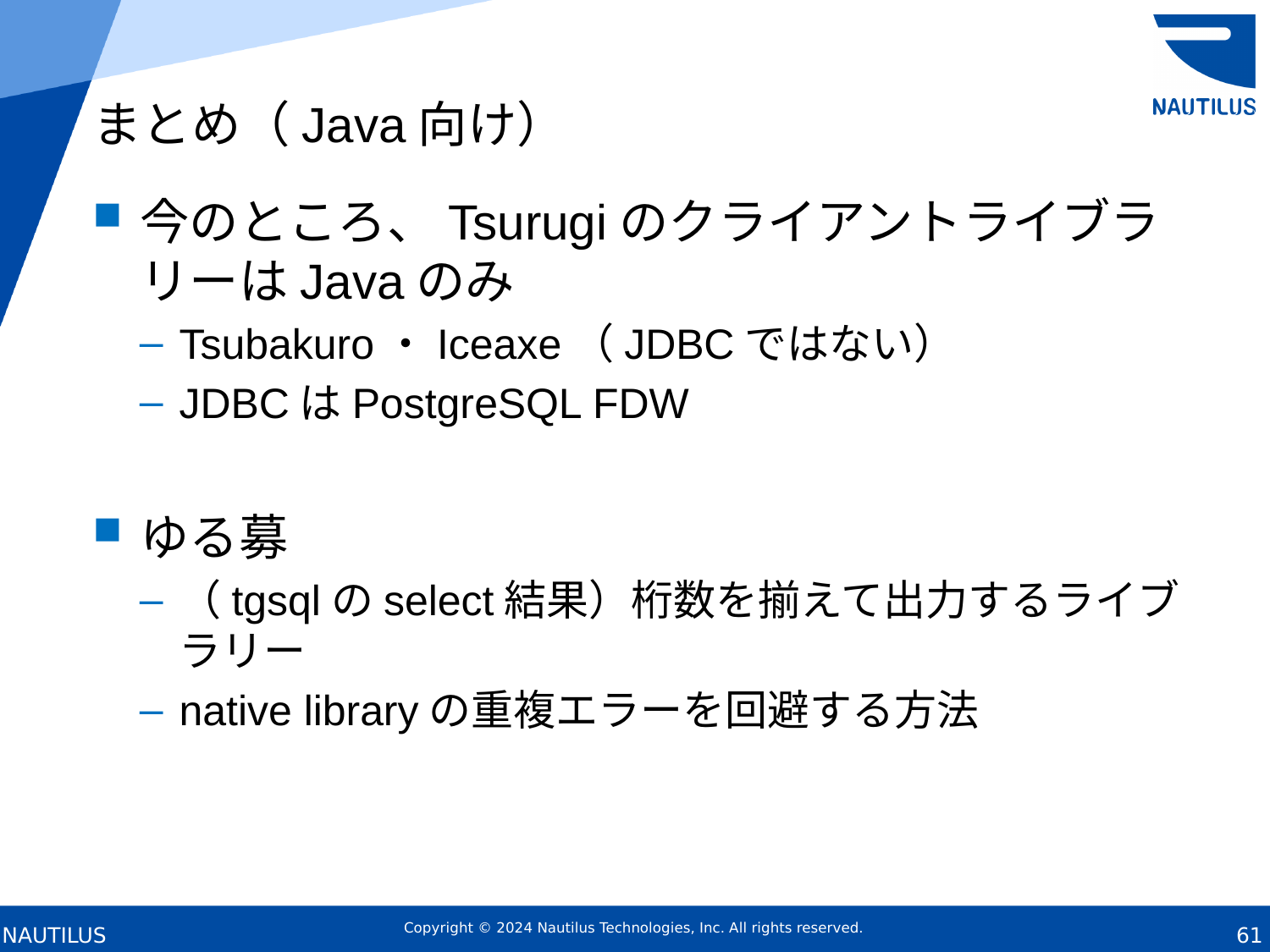

# まとめ（Java向け）
今のところ、TsurugiのクライアントライブラリーはJavaのみ
Tsubakuro・Iceaxe（JDBCではない）
JDBCはPostgreSQL FDW

ゆる募
（tgsqlのselect結果）桁数を揃えて出力するライブラリー
native libraryの重複エラーを回避する方法